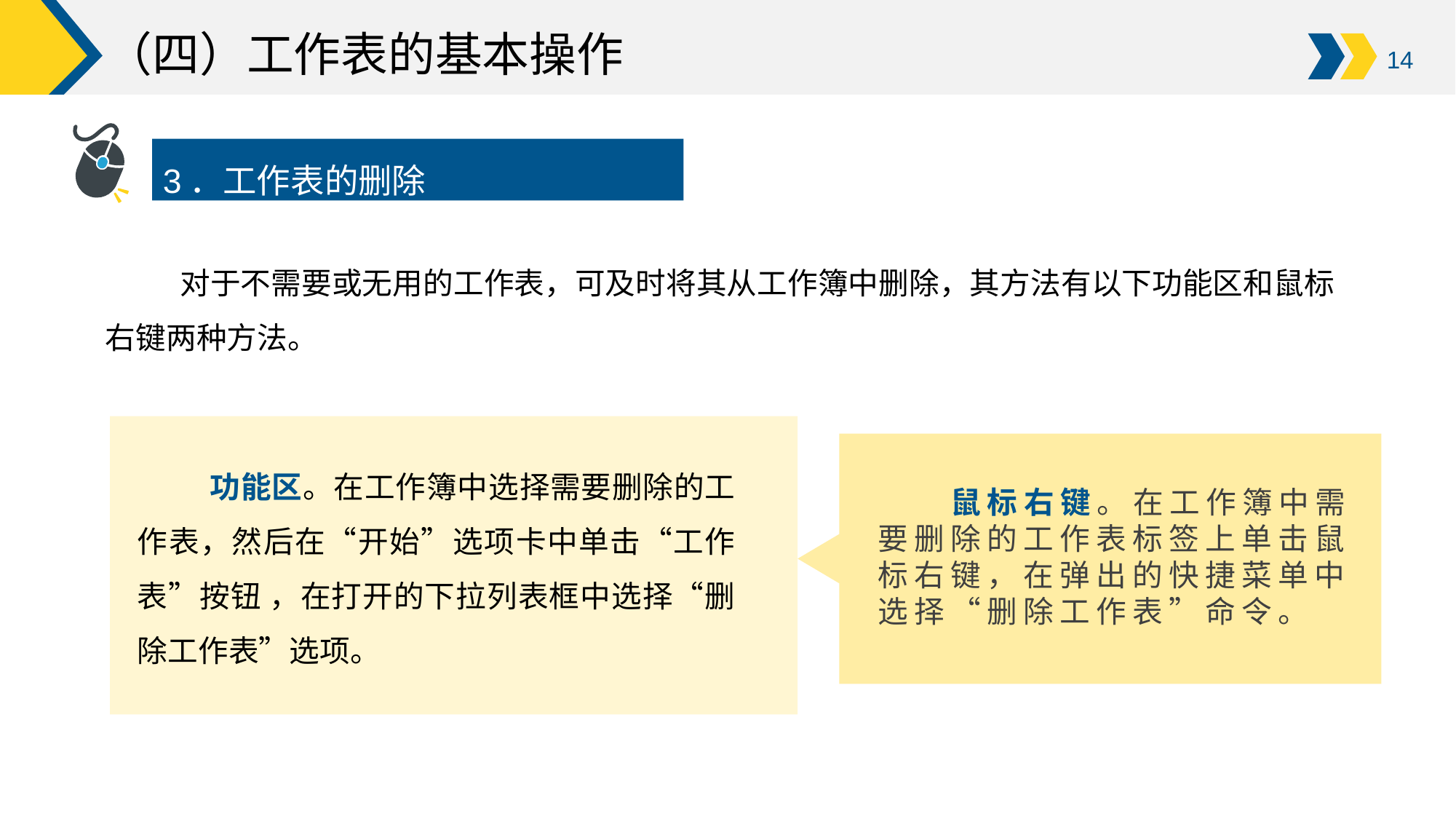

# （四）工作表的基本操作

3．工作表的删除
对于不需要或无用的工作表，可及时将其从工作簿中删除，其方法有以下功能区和鼠标右键两种方法。

功能区。在工作簿中选择需要删除的工作表，然后在“开始”选项卡中单击“工作表”按钮 ，在打开的下拉列表框中选择“删除工作表”选项。
 鼠标右键。在工作簿中需要删除的工作表标签上单击鼠标右键，在弹出的快捷菜单中选择“删除工作表”命令。